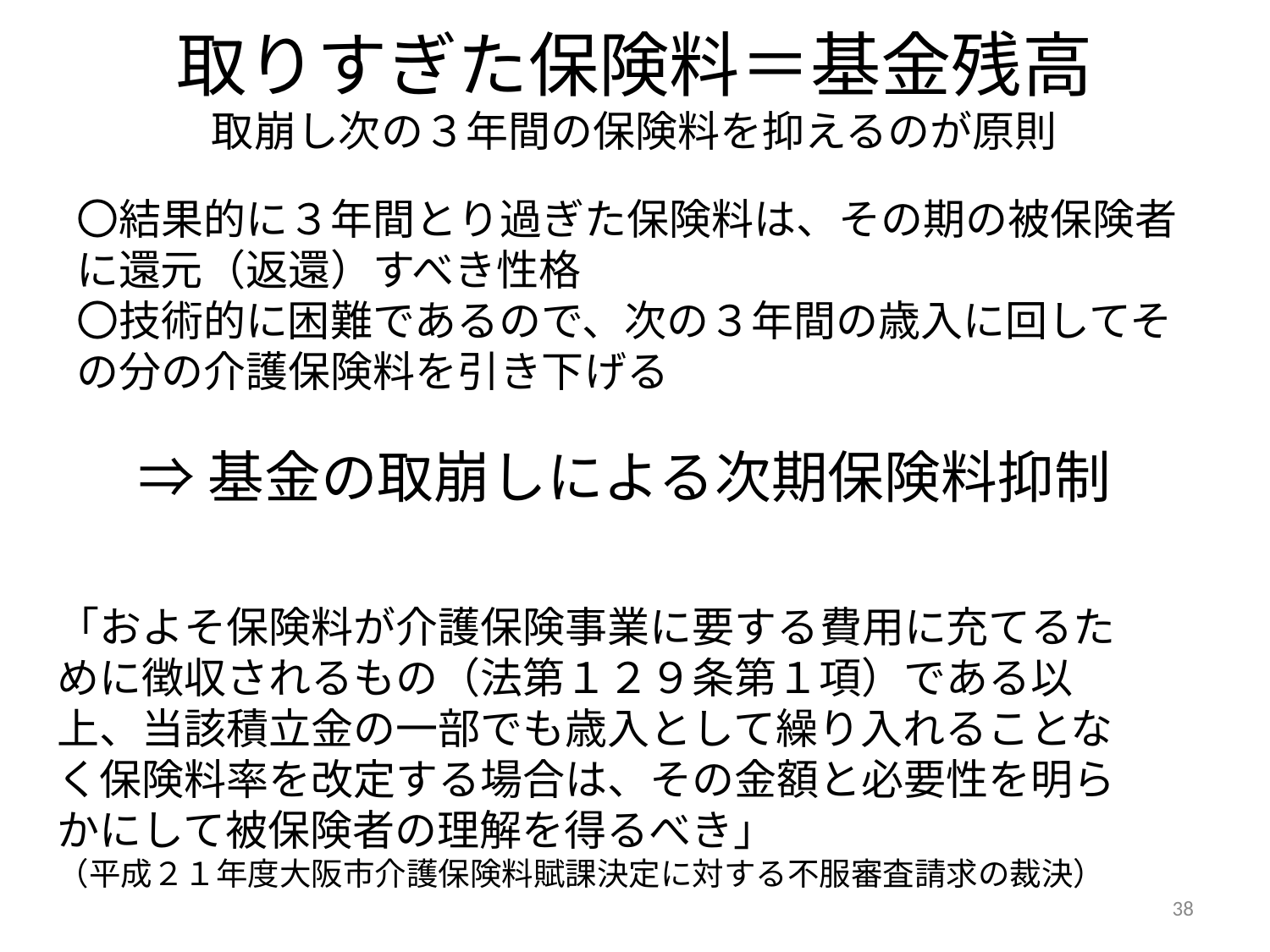

# 取りすぎた保険料＝基金残高 取崩し次の３年間の保険料を抑えるのが原則
〇結果的に３年間とり過ぎた保険料は、その期の被保険者に還元（返還）すべき性格
〇技術的に困難であるので、次の３年間の歳入に回してその分の介護保険料を引き下げる
⇒基金の取崩しによる次期保険料抑制
「およそ保険料が介護保険事業に要する費用に充てるために徴収されるもの（法第１２９条第１項）である以上、当該積立金の一部でも歳入として繰り入れることなく保険料率を改定する場合は、その金額と必要性を明らかにして被保険者の理解を得るべき」
（平成２１年度大阪市介護保険料賦課決定に対する不服審査請求の裁決）
38